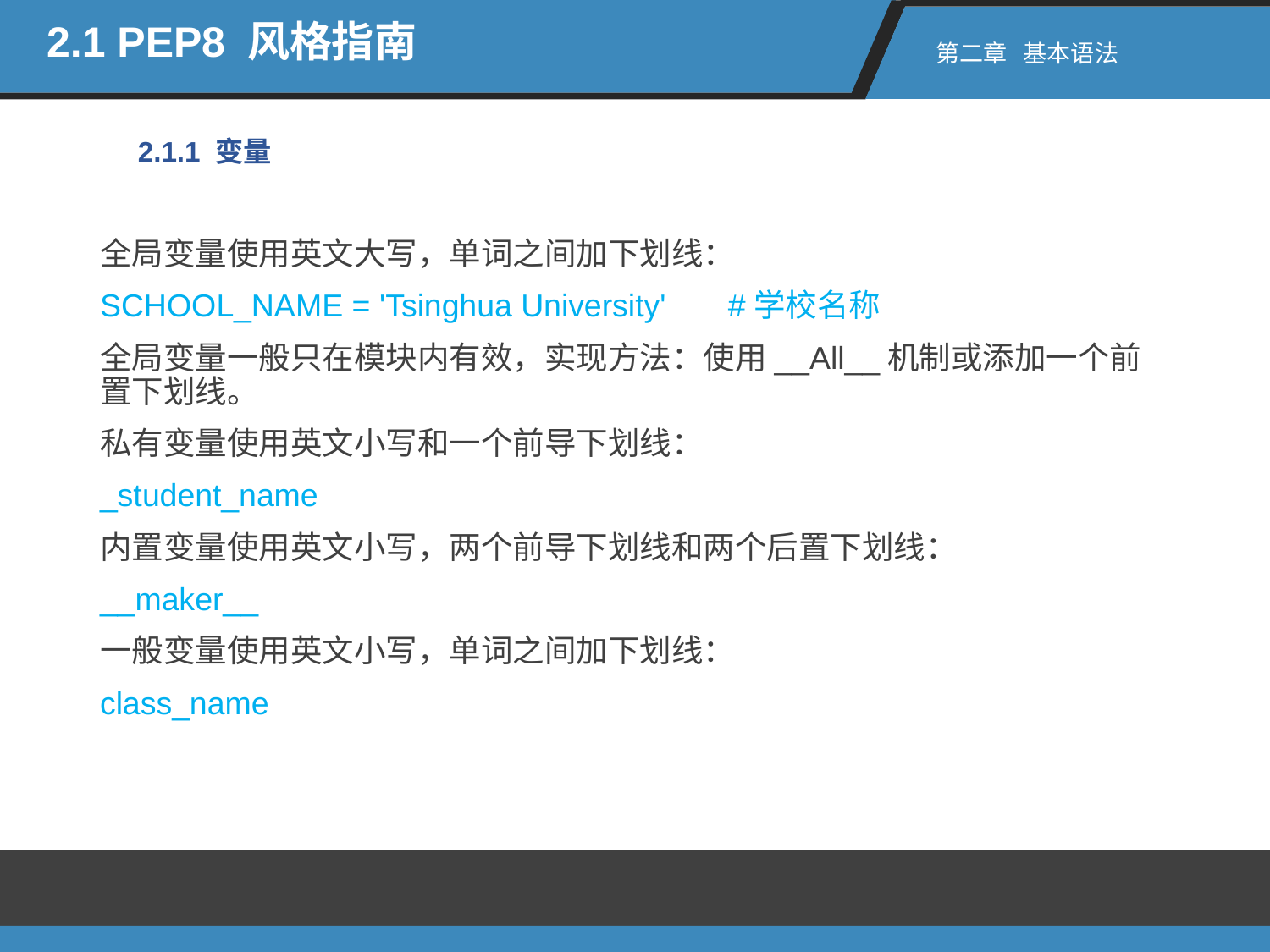

2.1 PEP8 风格指南

第二章   基本语法
2.1.1 变量

全局变量使用英文大写，单词之间加下划线：
SCHOOL_NAME = 'Tsinghua University'       #学校名称
全局变量一般只在模块内有效，实现方法：使用__All__机制或添加一个前置下划线。
私有变量使用英文小写和一个前导下划线：
_student_name
内置变量使用英文小写，两个前导下划线和两个后置下划线：
__maker__
一般变量使用英文小写，单词之间加下划线：
class_name